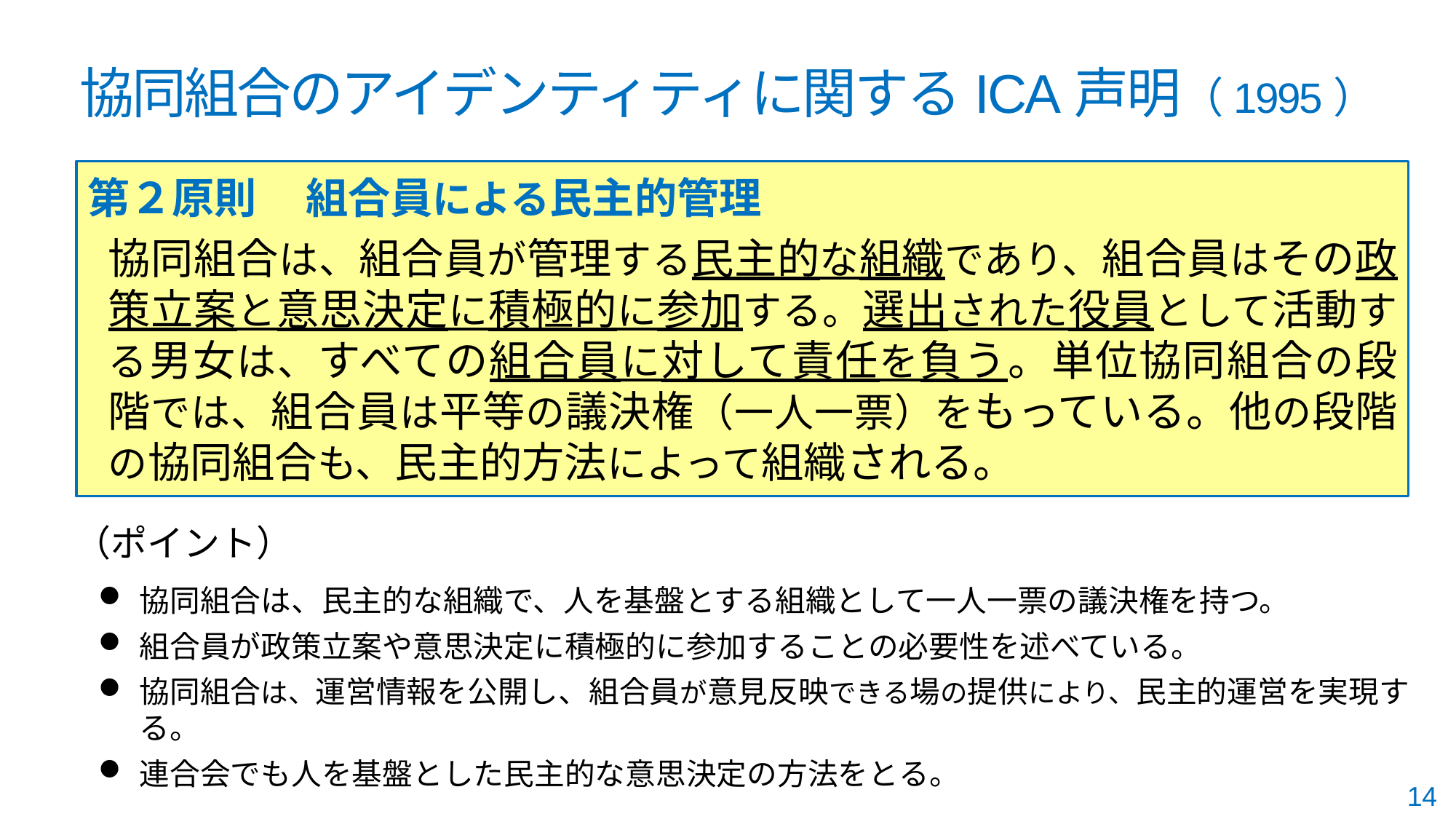

# 協同組合のアイデンティティに関するICA声明（1995）
第２原則	組合員による民主的管理
協同組合は、組合員が管理する民主的な組織であり、組合員はその政策立案と意思決定に積極的に参加する。選出された役員として活動する男女は、すべての組合員に対して責任を負う。単位協同組合の段階では、組合員は平等の議決権（一人一票）をもっている。他の段階の協同組合も、民主的方法によって組織される。
（ポイント）
協同組合は、民主的な組織で、人を基盤とする組織として一人一票の議決権を持つ。
組合員が政策立案や意思決定に積極的に参加することの必要性を述べている。
協同組合は、運営情報を公開し、組合員が意見反映できる場の提供により、民主的運営を実現する。
連合会でも人を基盤とした民主的な意思決定の方法をとる。
14